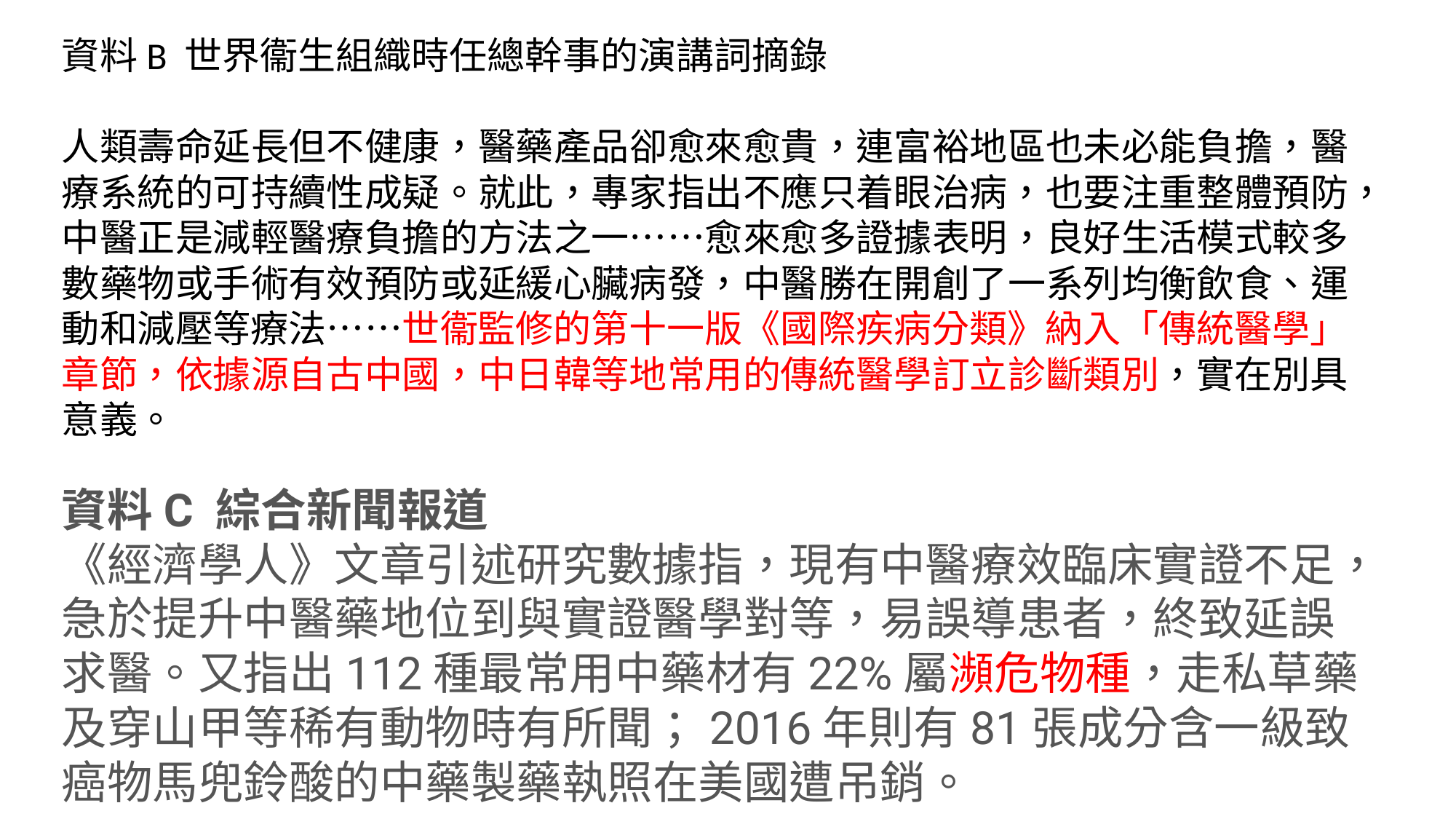

資料B 世界衞生組織時任總幹事的演講詞摘錄

人類壽命延長但不健康，醫藥產品卻愈來愈貴，連富裕地區也未必能負擔，醫療系統的可持續性成疑。就此，專家指出不應只着眼治病，也要注重整體預防，中醫正是減輕醫療負擔的方法之一……愈來愈多證據表明，良好生活模式較多數藥物或手術有效預防或延緩心臟病發，中醫勝在開創了一系列均衡飲食、運動和減壓等療法……世衞監修的第十一版《國際疾病分類》納入「傳統醫學」章節，依據源自古中國，中日韓等地常用的傳統醫學訂立診斷類別，實在別具意義。
資料C 綜合新聞報道
《經濟學人》文章引述研究數據指，現有中醫療效臨床實證不足，急於提升中醫藥地位到與實證醫學對等，易誤導患者，終致延誤求醫。又指出112種最常用中藥材有22%屬瀕危物種，走私草藥及穿山甲等稀有動物時有所聞；2016年則有81張成分含一級致癌物馬兜鈴酸的中藥製藥執照在美國遭吊銷。